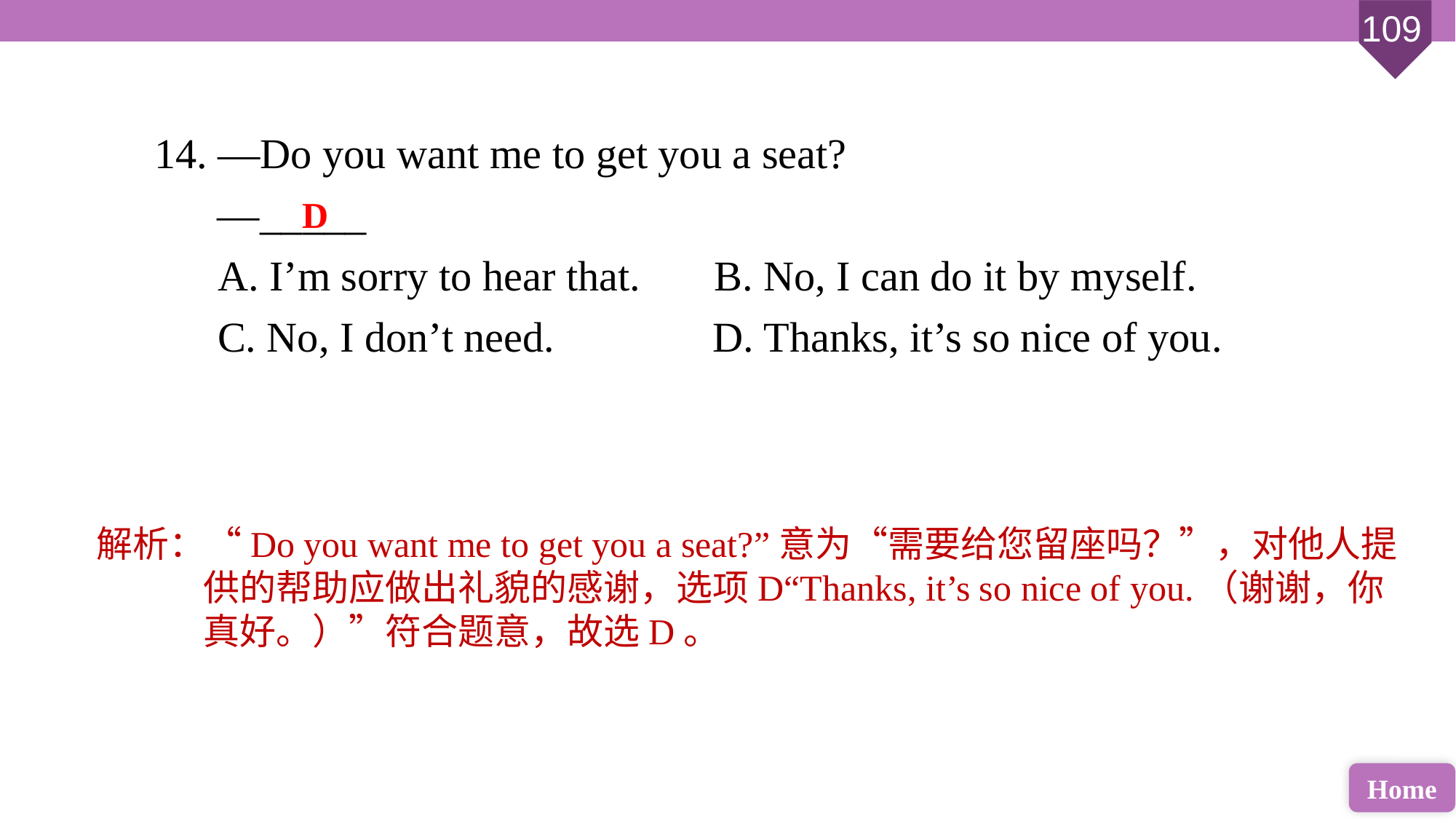

14. —Do you want me to get you a seat?
      —_____
      A. I’m sorry to hear that.       B. No, I can do it by myself.
      C. No, I don’t need.               D. Thanks, it’s so nice of you.
D
解析：“Do you want me to get you a seat?”意为“需要给您留座吗？”，对他人提供的帮助应做出礼貌的感谢，选项D“Thanks, it’s so nice of you.（谢谢，你真好。）”符合题意，故选D。